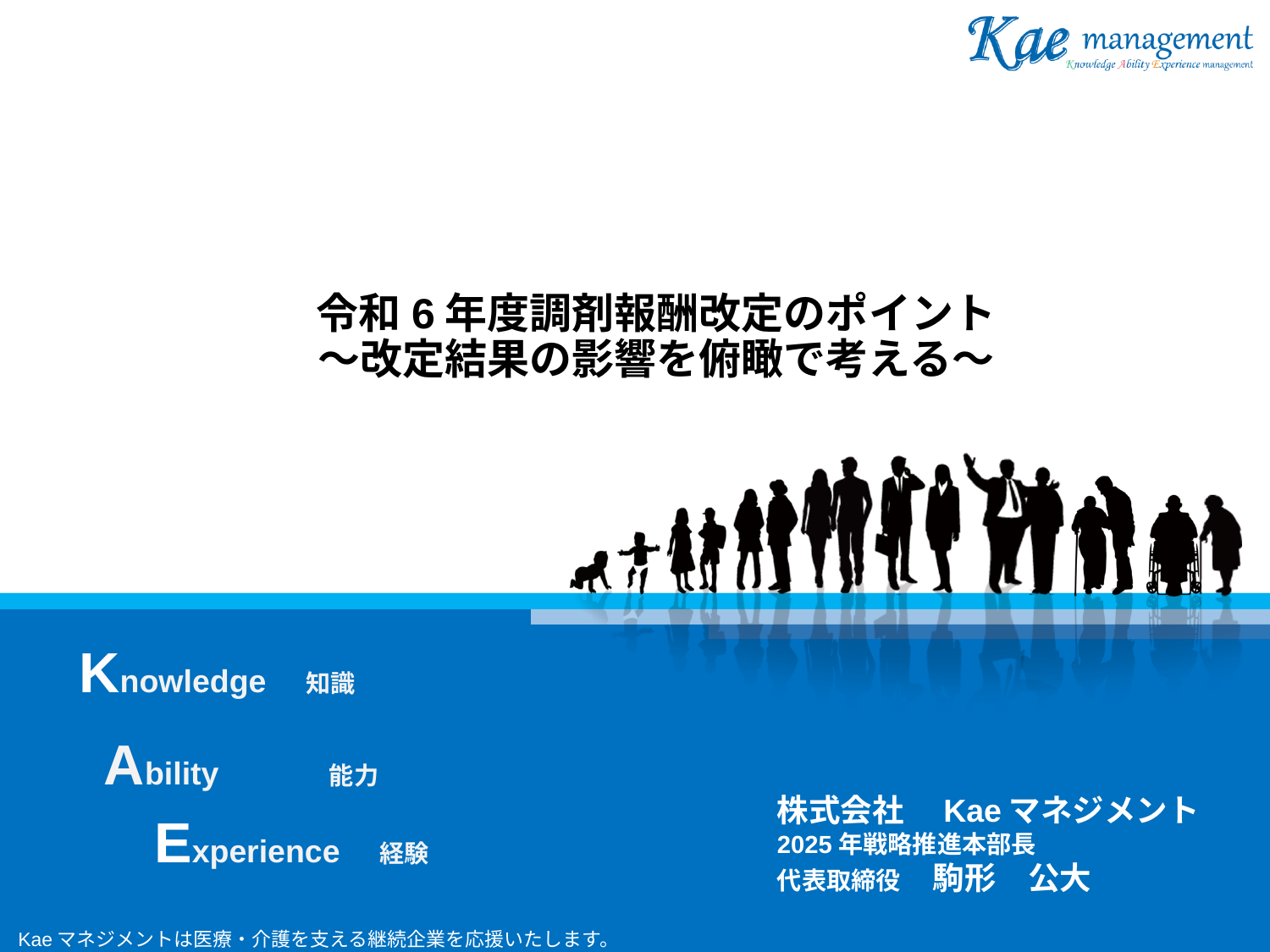

# 令和6年度調剤報酬改定のポイント ～改定結果の影響を俯瞰で考える～
株式会社　Kaeマネジメント
2025年戦略推進本部長
代表取締役　駒形　公大